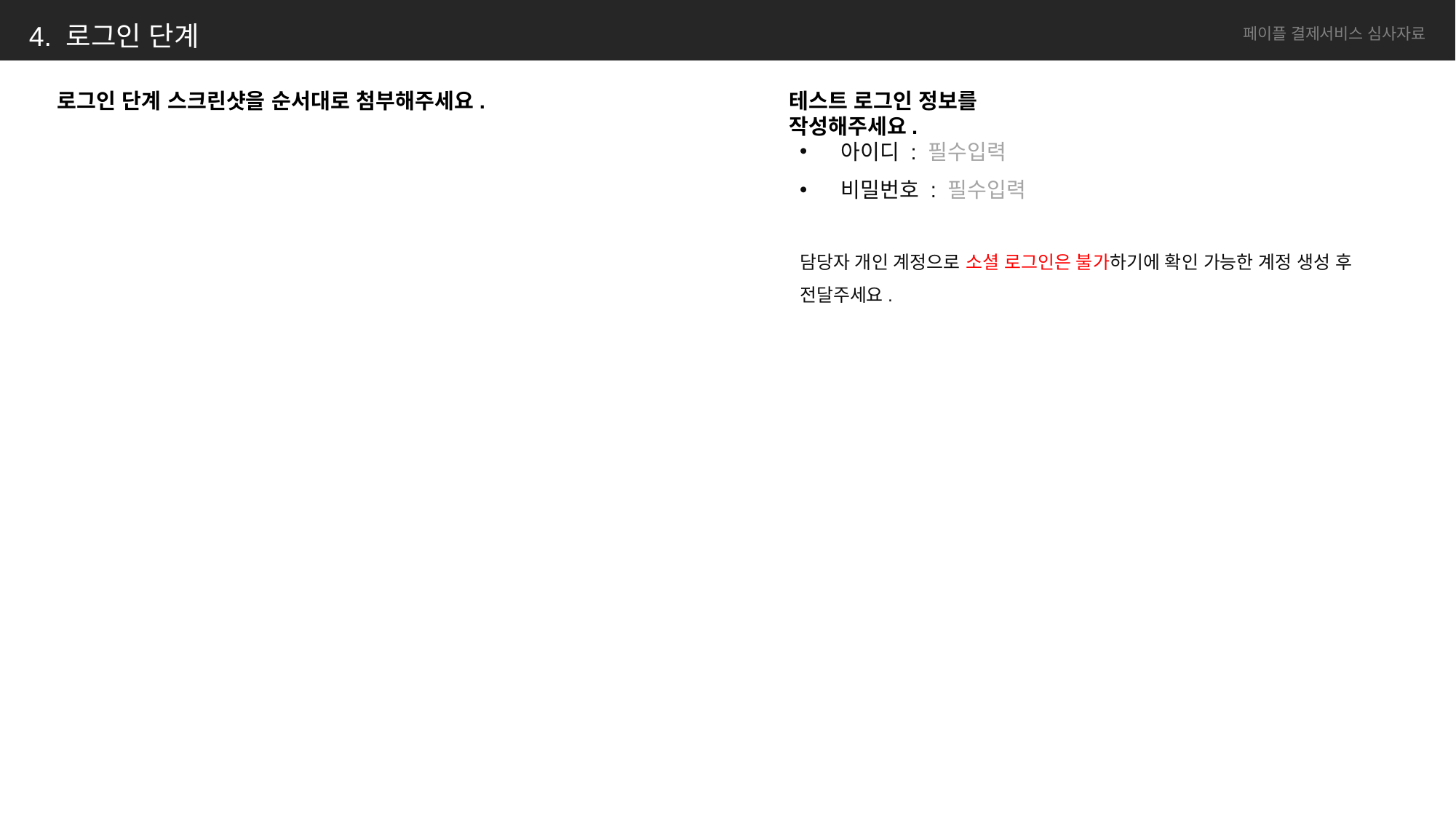

# 4. 로그인 단계
로그인 단계 스크린샷을 순서대로 첨부해주세요.
테스트 로그인 정보를 작성해주세요.
아이디 : 필수입력
비밀번호 : 필수입력

담당자 개인 계정으로 소셜 로그인은 불가하기에 확인 가능한 계정 생성 후 전달주세요.